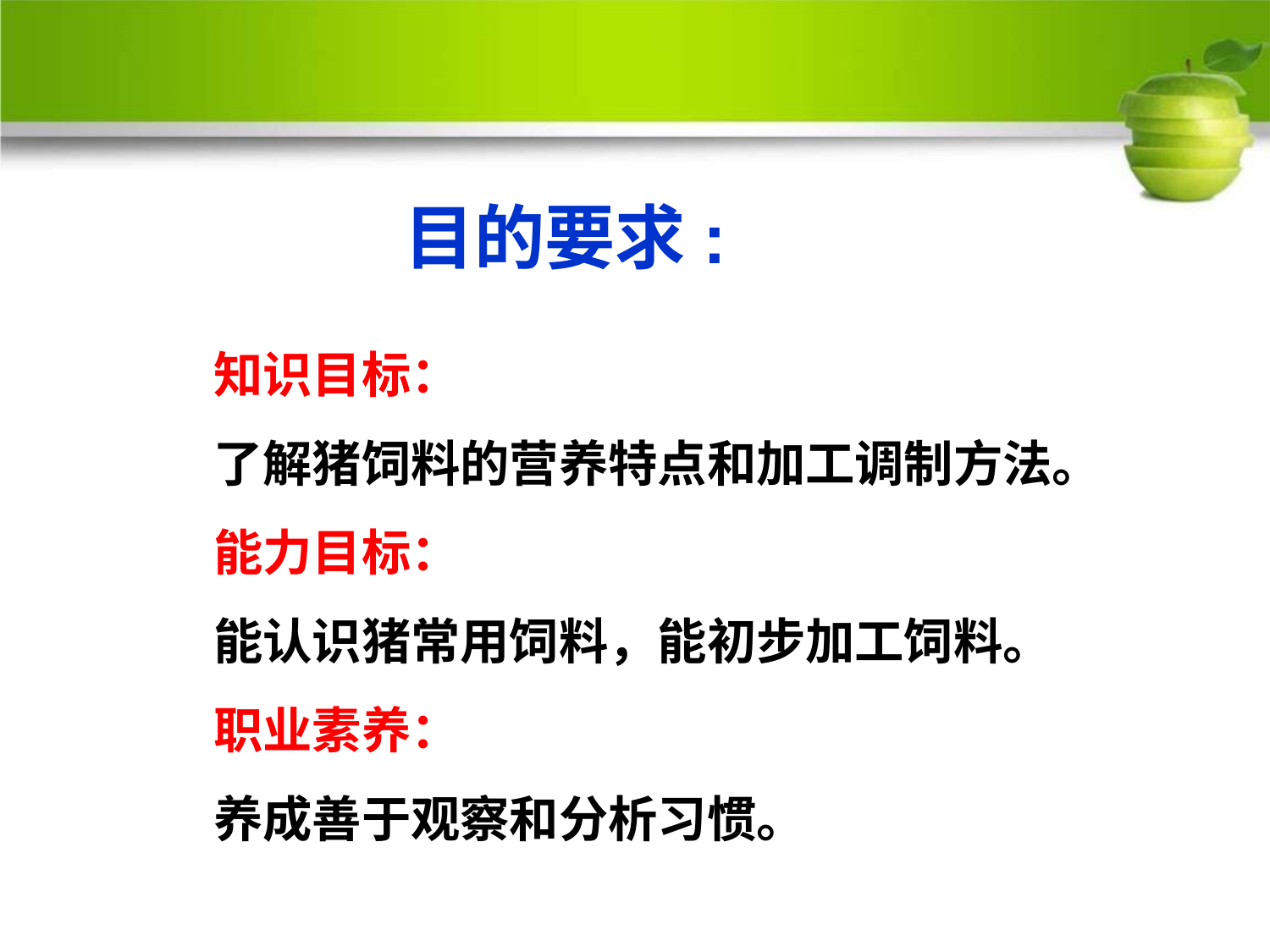

# 目的要求:
知识目标：
了解猪饲料的营养特点和加工调制方法。
能力目标：
能认识猪常用饲料，能初步加工饲料。
职业素养：
养成善于观察和分析习惯。